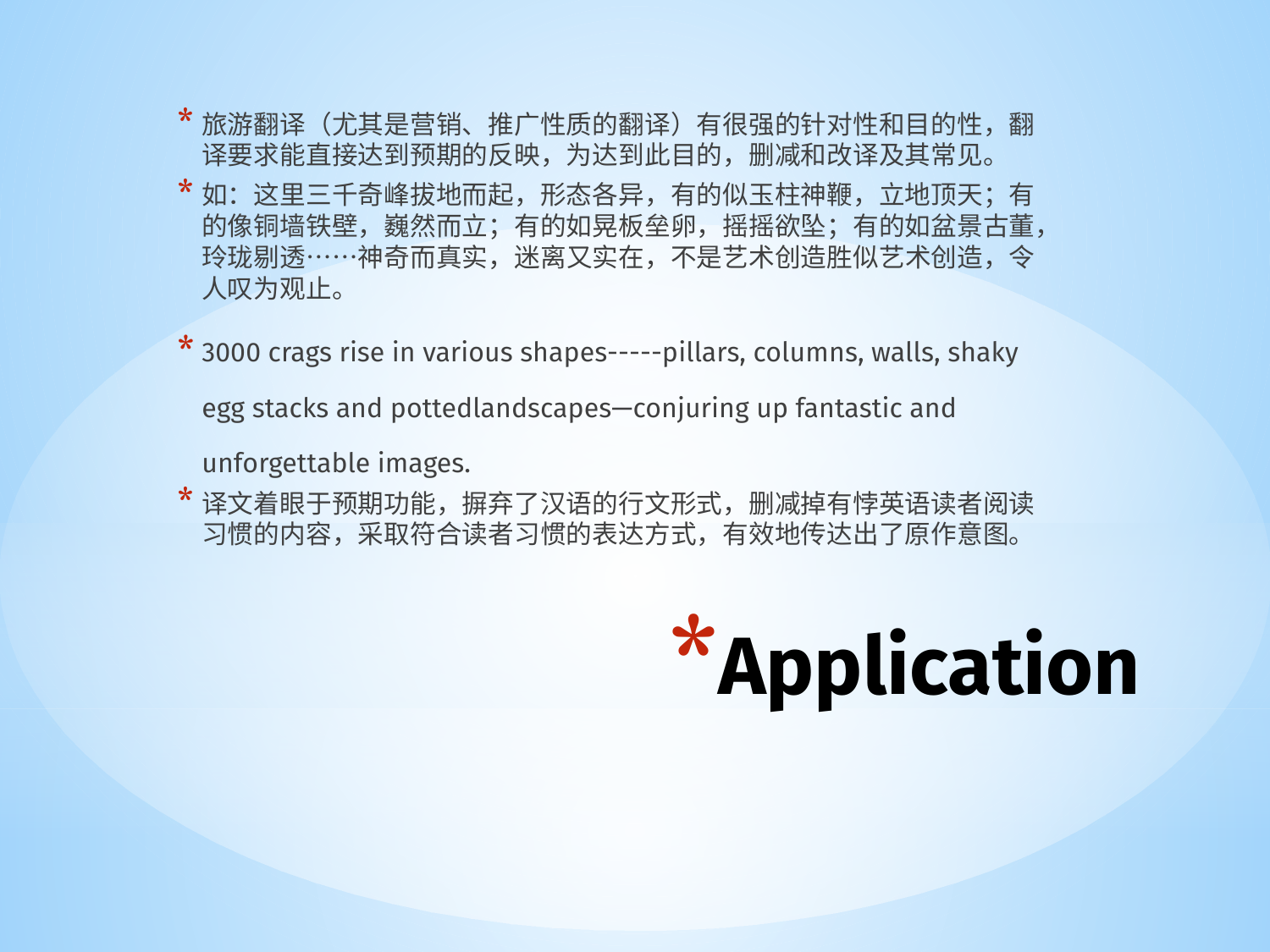

旅游翻译（尤其是营销、推广性质的翻译）有很强的针对性和目的性，翻译要求能直接达到预期的反映，为达到此目的，删减和改译及其常见。
如：这里三千奇峰拔地而起，形态各异，有的似玉柱神鞭，立地顶天；有的像铜墙铁壁，巍然而立；有的如晃板垒卵，摇摇欲坠；有的如盆景古董，玲珑剔透……神奇而真实，迷离又实在，不是艺术创造胜似艺术创造，令人叹为观止。
3000 crags rise in various shapes-----pillars, columns, walls, shaky egg stacks and pottedlandscapes—conjuring up fantastic and unforgettable images.
译文着眼于预期功能，摒弃了汉语的行文形式，删减掉有悖英语读者阅读习惯的内容，采取符合读者习惯的表达方式，有效地传达出了原作意图。

# Application